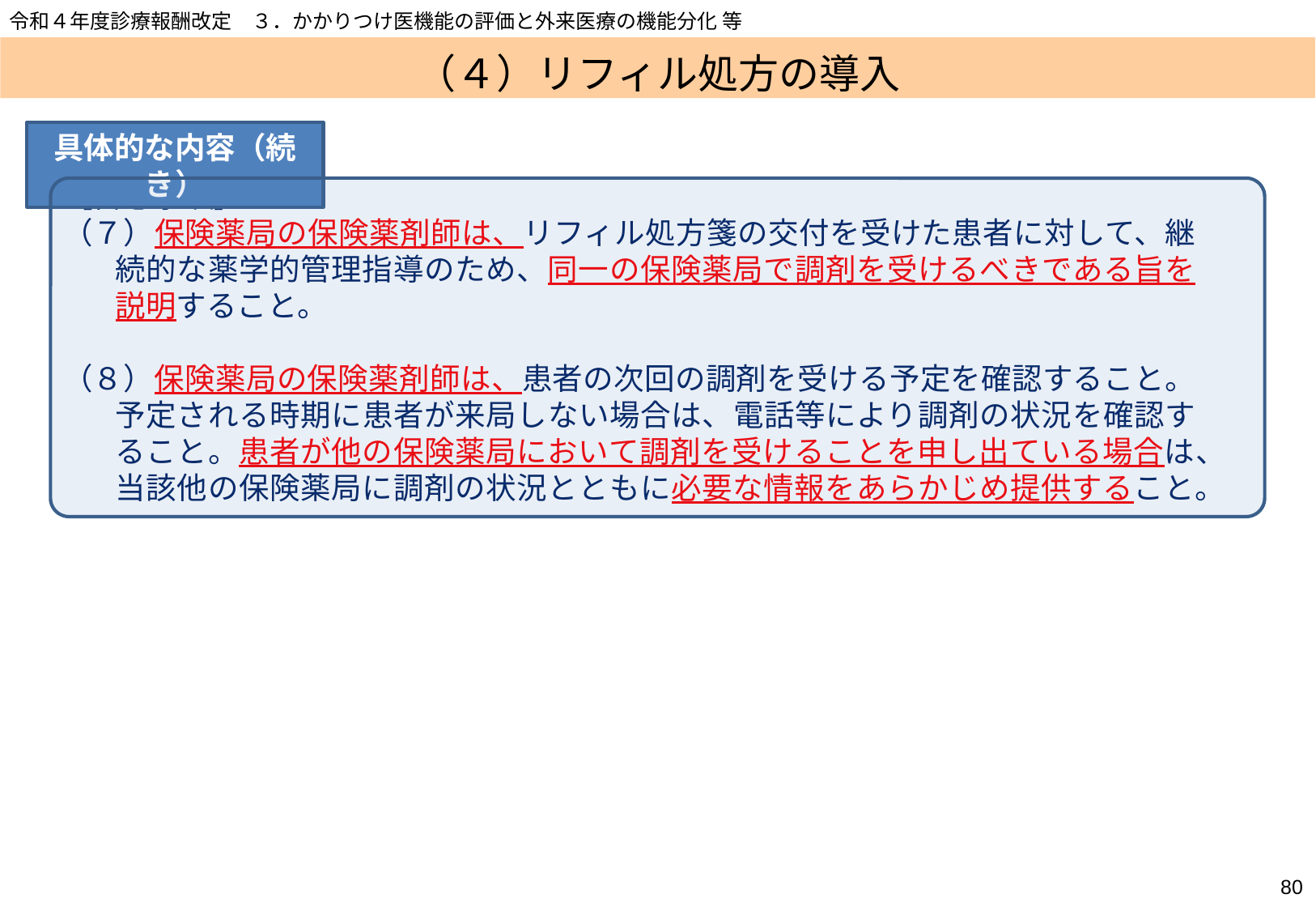

令和４年度診療報酬改定　３．かかりつけ医機能の評価と外来医療の機能分化 等
（４）リフィル処方の導入
具体的な内容（続き）
［留意事項］
（７）保険薬局の保険薬剤師は、リフィル処方箋の交付を受けた患者に対して、継続的な薬学的管理指導のため、同一の保険薬局で調剤を受けるべきである旨を説明すること。

（８）保険薬局の保険薬剤師は、患者の次回の調剤を受ける予定を確認すること。予定される時期に患者が来局しない場合は、電話等により調剤の状況を確認すること。患者が他の保険薬局において調剤を受けることを申し出ている場合は、当該他の保険薬局に調剤の状況とともに必要な情報をあらかじめ提供すること。

80